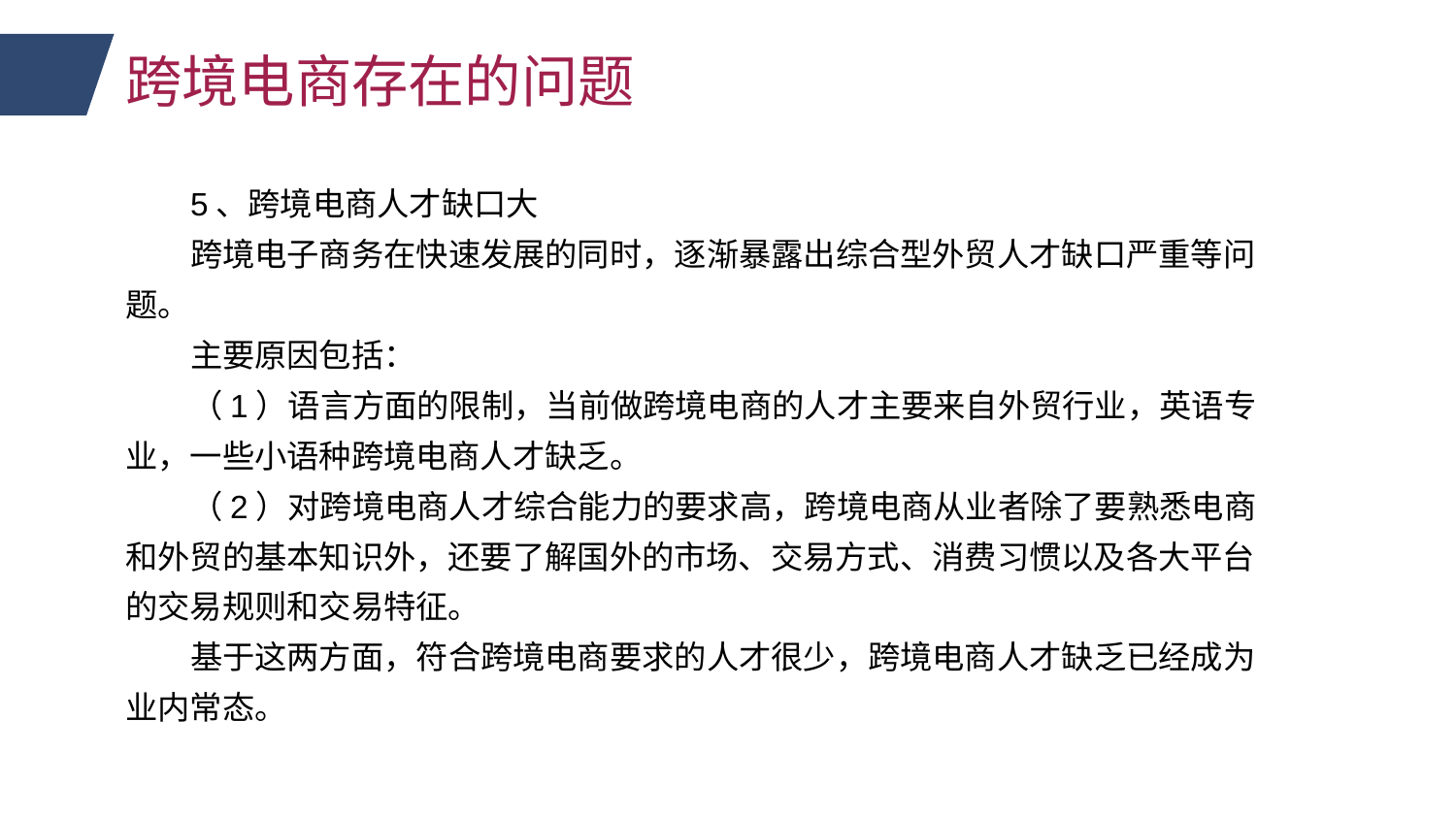

跨境电商存在的问题
5、跨境电商人才缺口大
跨境电子商务在快速发展的同时，逐渐暴露出综合型外贸人才缺口严重等问题。
主要原因包括：
（1）语言方面的限制，当前做跨境电商的人才主要来自外贸行业，英语专业，一些小语种跨境电商人才缺乏。
（2）对跨境电商人才综合能力的要求高，跨境电商从业者除了要熟悉电商和外贸的基本知识外，还要了解国外的市场、交易方式、消费习惯以及各大平台的交易规则和交易特征。
基于这两方面，符合跨境电商要求的人才很少，跨境电商人才缺乏已经成为业内常态。